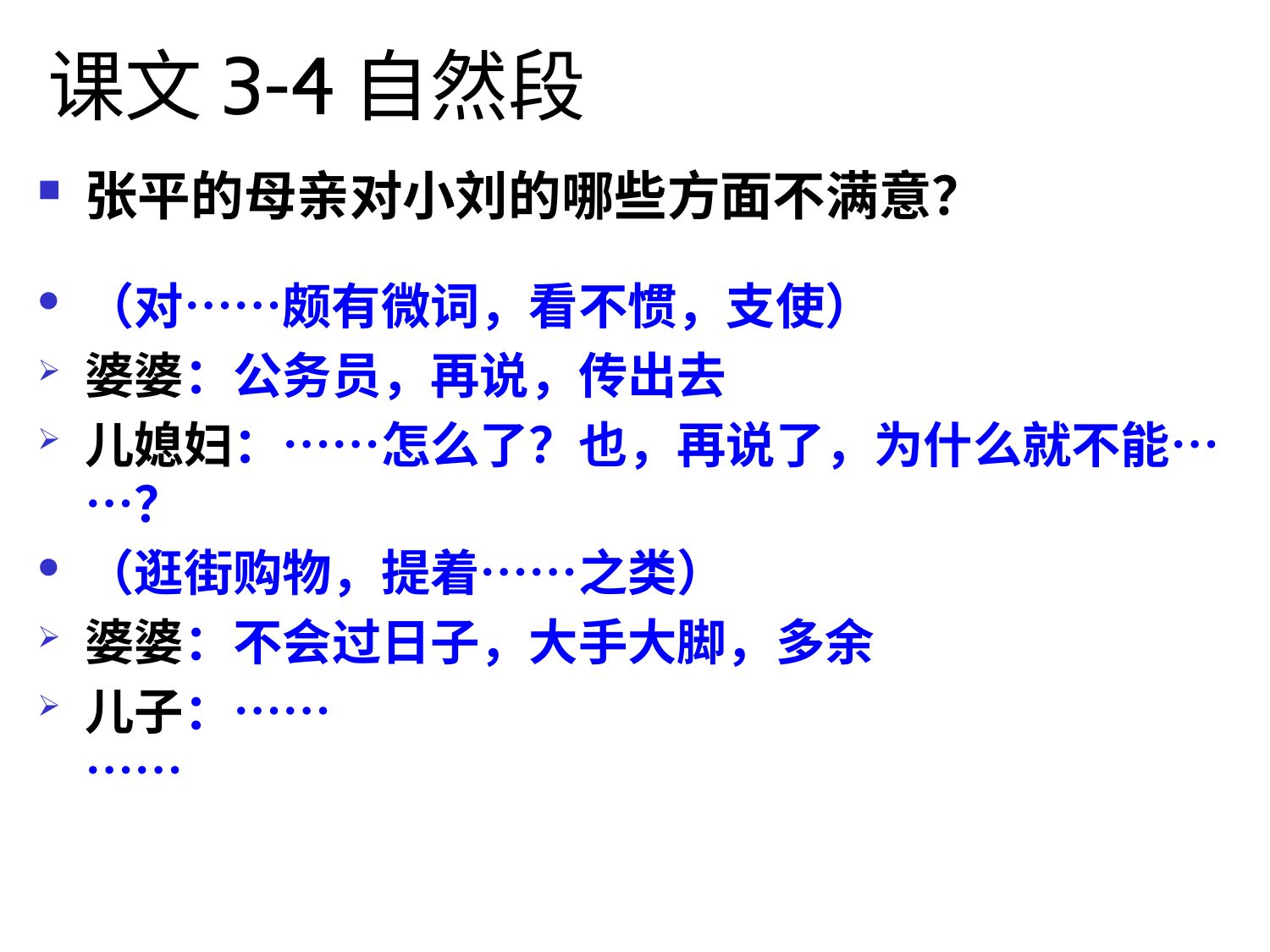

# 课文3-4自然段
张平的母亲对小刘的哪些方面不满意？

（对……颇有微词，看不惯，支使）
婆婆：公务员，再说，传出去
儿媳妇：……怎么了？也，再说了，为什么就不能……？
（逛街购物，提着……之类）
婆婆：不会过日子，大手大脚，多余
儿子：……
……